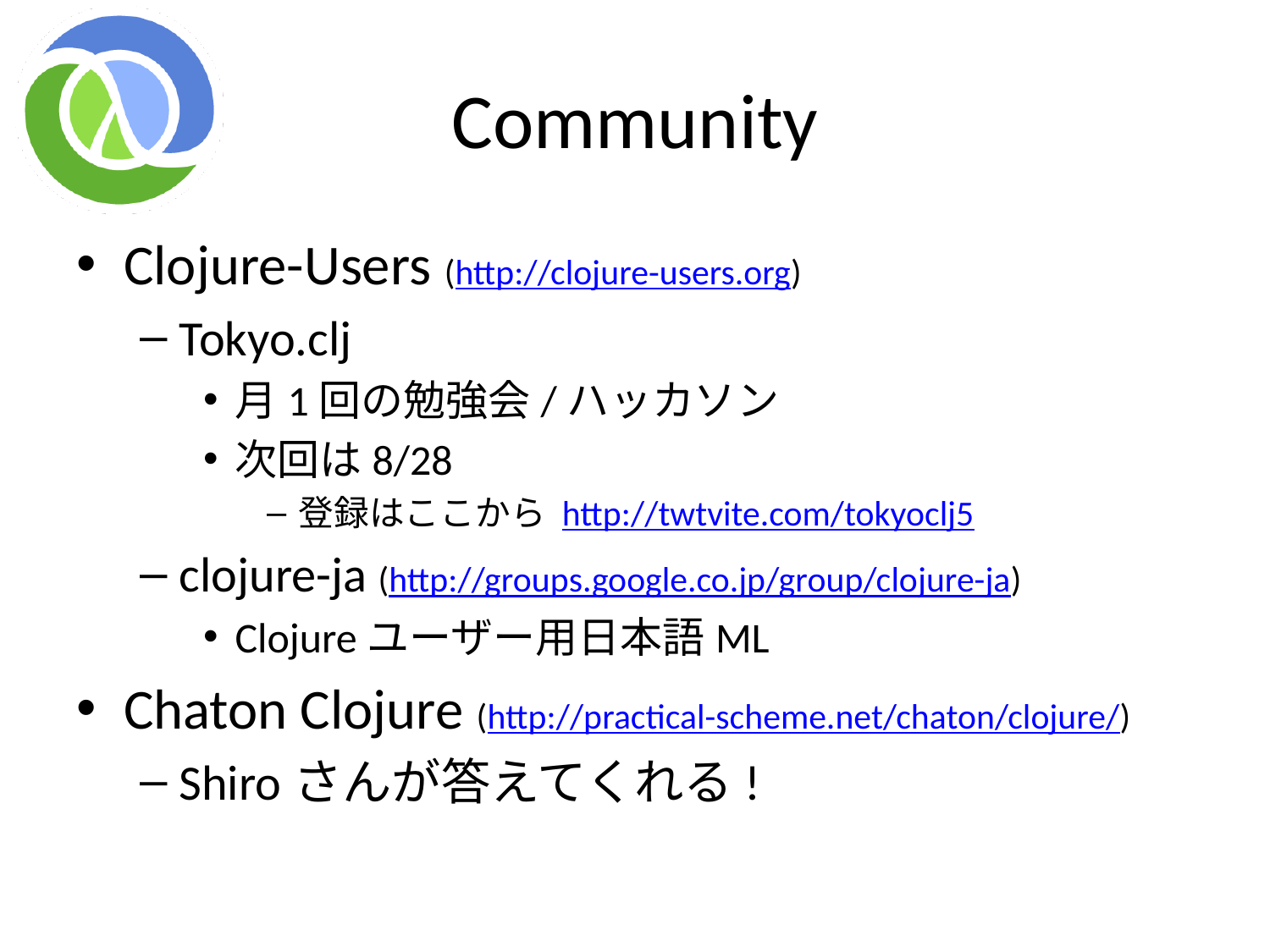

# Community
Clojure-Users (http://clojure-users.org)
Tokyo.clj
月1回の勉強会/ハッカソン
次回は8/28
登録はここから http://twtvite.com/tokyoclj5
clojure-ja (http://groups.google.co.jp/group/clojure-ja)
Clojureユーザー用日本語ML
Chaton Clojure (http://practical-scheme.net/chaton/clojure/)
Shiroさんが答えてくれる!